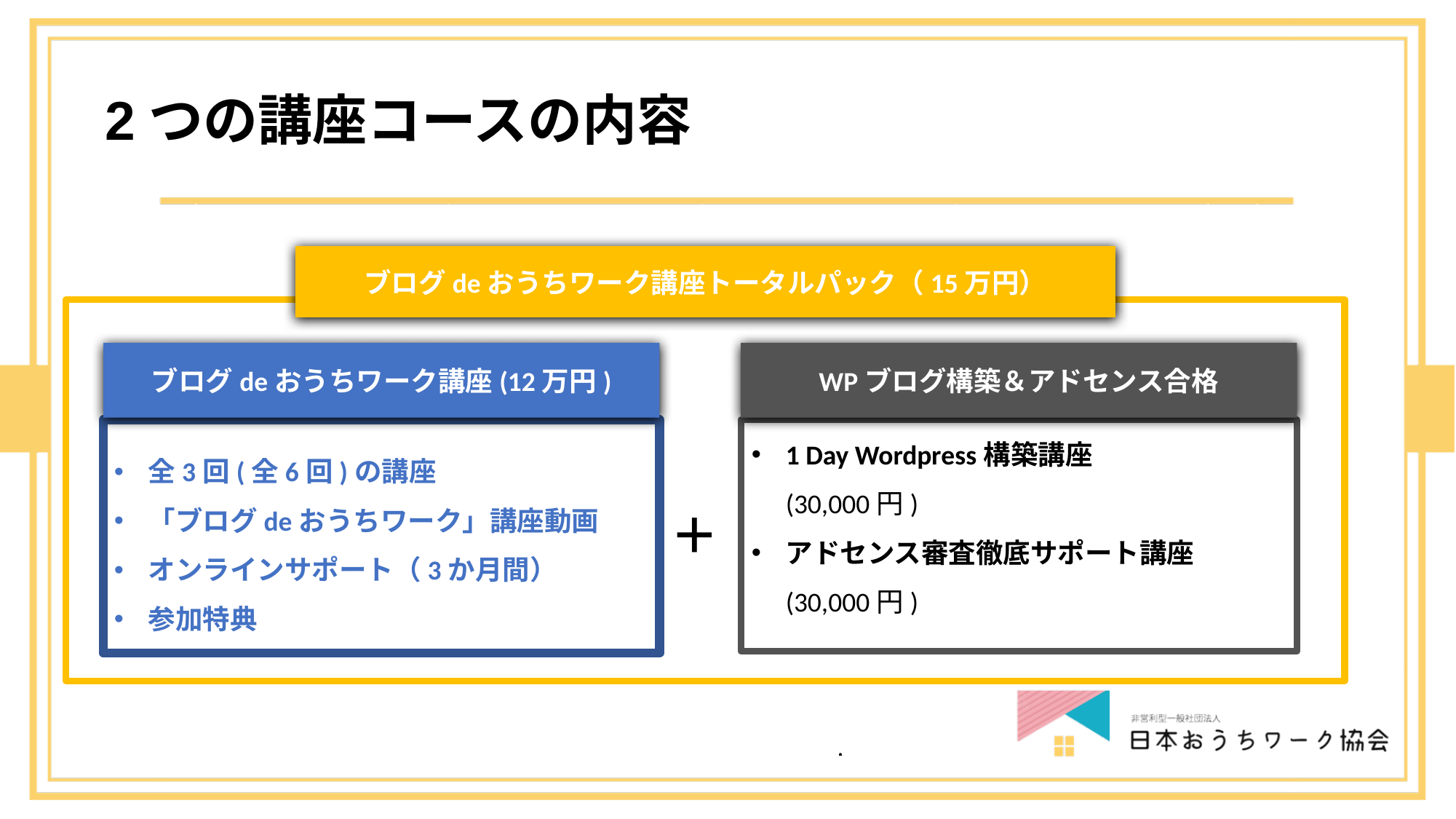

# 2つの講座コースの内容
ブログdeおうちワーク講座トータルパック（15万円）

WPブログ構築＆アドセンス合格
ブログdeおうちワーク講座(12万円)

全3回(全6回)の講座
「ブログdeおうちワーク」講座動画
オンラインサポート（3か月間）
参加特典
1 Day Wordpress構築講座
(30,000円)
アドセンス審査徹底サポート講座
(30,000円)

＋